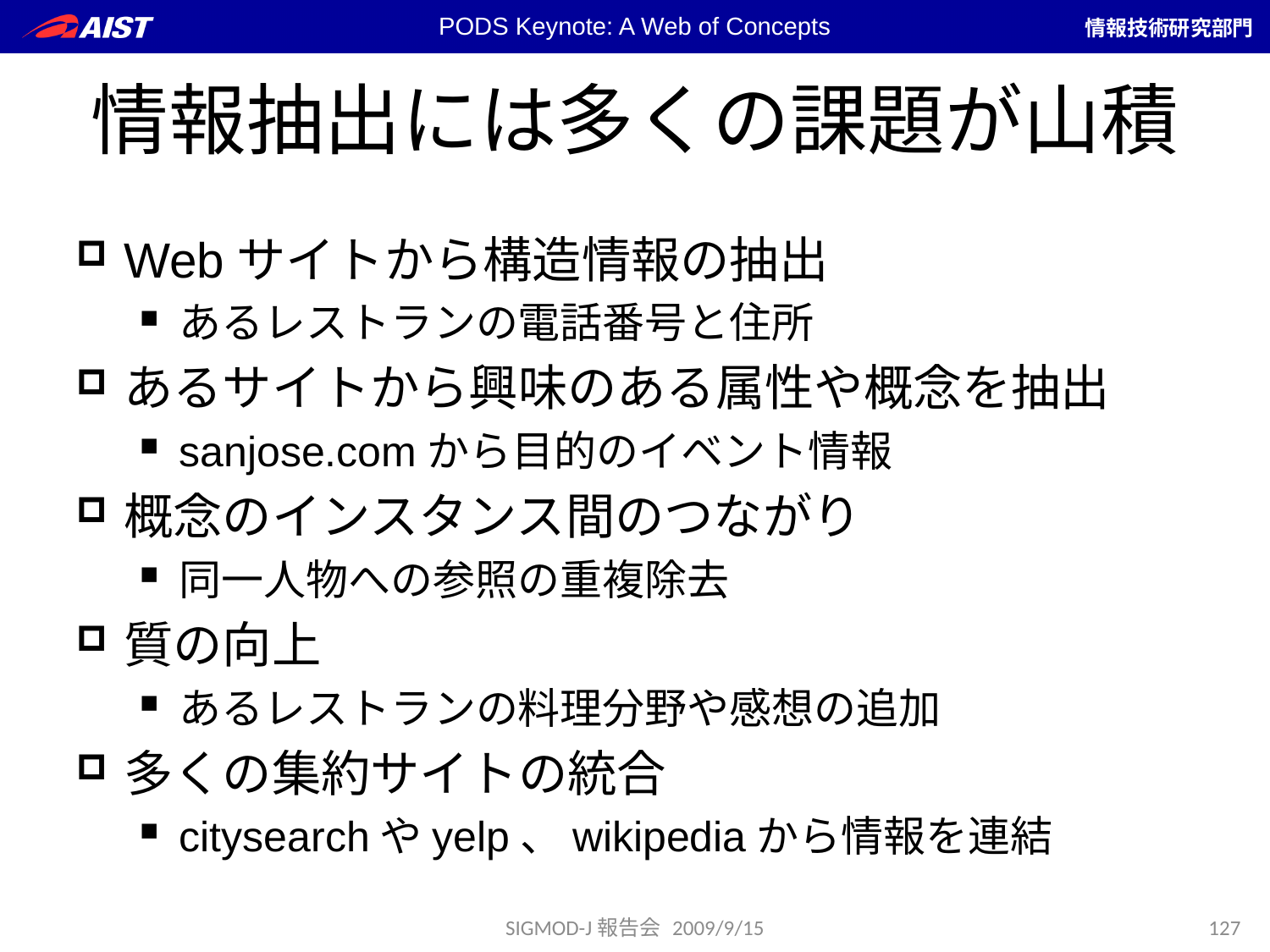

PODS Keynote: A Web of Concepts
# 情報抽出には多くの課題が山積
Webサイトから構造情報の抽出
あるレストランの電話番号と住所
あるサイトから興味のある属性や概念を抽出
sanjose.comから目的のイベント情報
概念のインスタンス間のつながり
同一人物への参照の重複除去
質の向上
あるレストランの料理分野や感想の追加
多くの集約サイトの統合
citysearchやyelp、wikipediaから情報を連結

SIGMOD-J報告会 2009/9/15
127